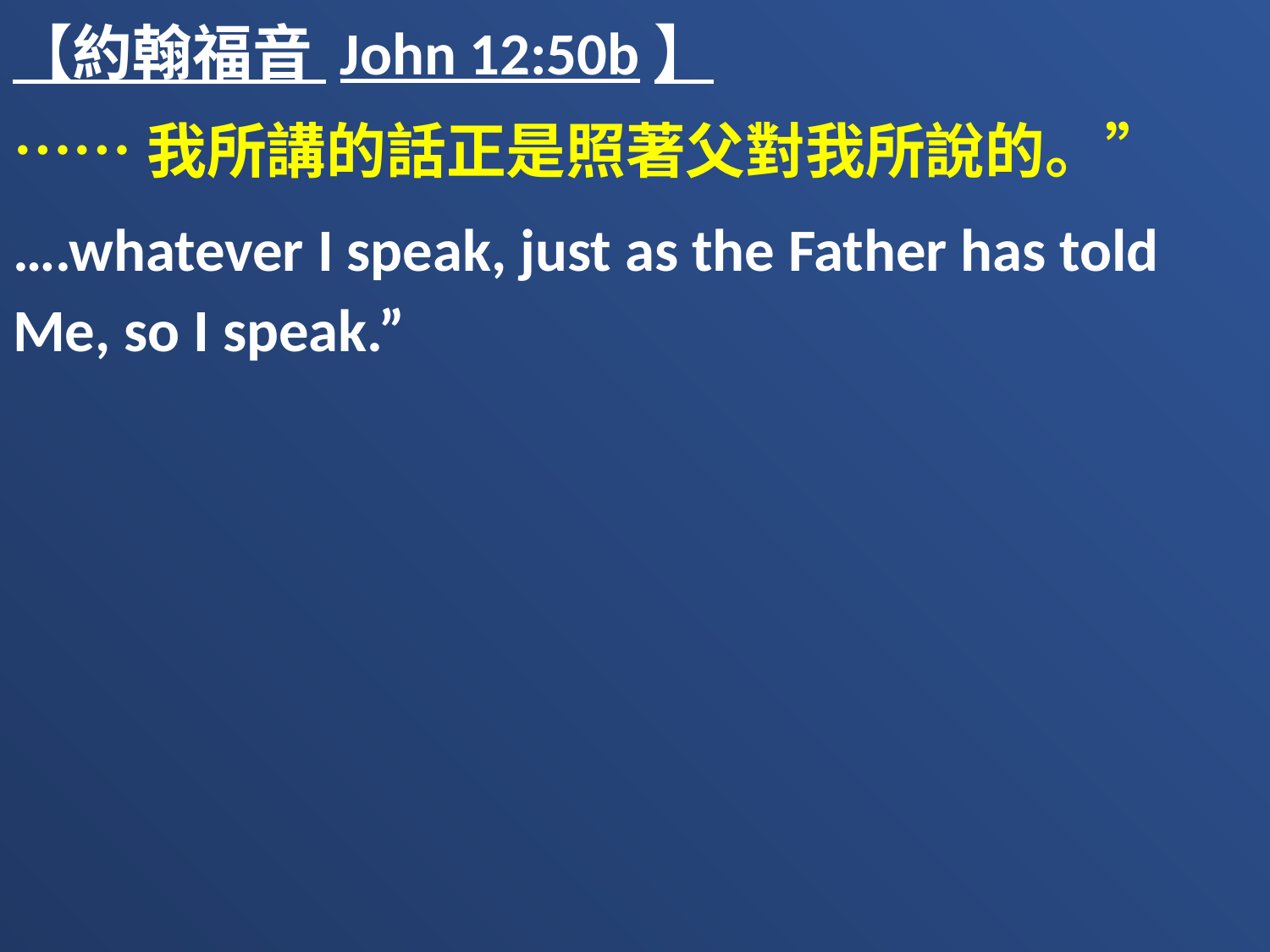

【約翰福音 John 12:50b】
……我所講的話正是照著父對我所說的。”
….whatever I speak, just as the Father has told Me, so I speak.”